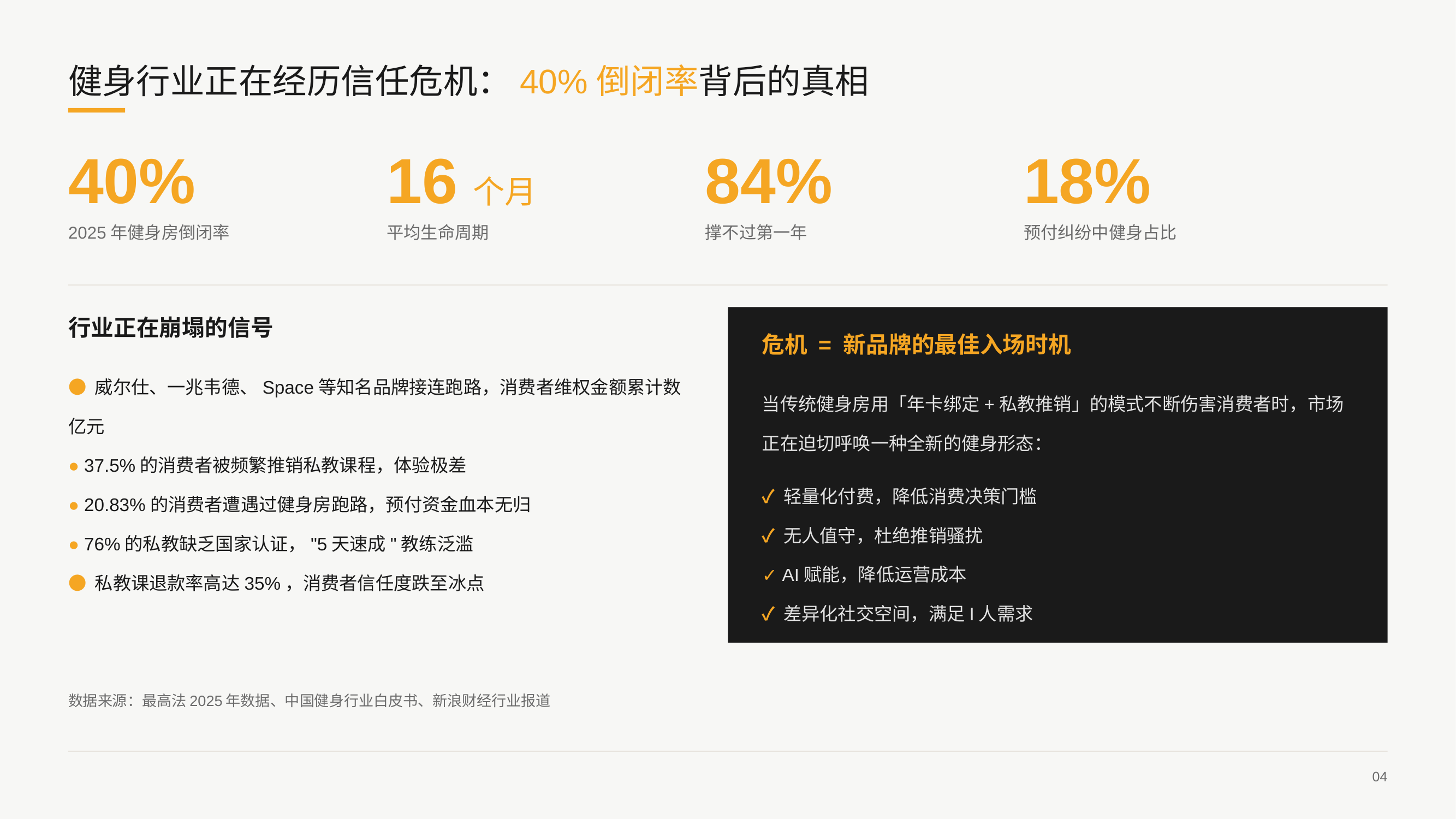

健身行业正在经历信任危机：40%倒闭率背后的真相

40%
16个月
84%
18%
2025年健身房倒闭率
平均生命周期
撑不过第一年
预付纠纷中健身占比

行业正在崩塌的信号

危机 = 新品牌的最佳入场时机
● 威尔仕、一兆韦德、Space等知名品牌接连跑路，消费者维权金额累计数亿元
● 37.5%的消费者被频繁推销私教课程，体验极差
● 20.83%的消费者遭遇过健身房跑路，预付资金血本无归
● 76%的私教缺乏国家认证，"5天速成"教练泛滥
● 私教课退款率高达35%，消费者信任度跌至冰点
当传统健身房用「年卡绑定+私教推销」的模式不断伤害消费者时，市场正在迫切呼唤一种全新的健身形态：
✓ 轻量化付费，降低消费决策门槛
✓ 无人值守，杜绝推销骚扰
✓ AI赋能，降低运营成本
✓ 差异化社交空间，满足I人需求
数据来源：最高法2025年数据、中国健身行业白皮书、新浪财经行业报道

04